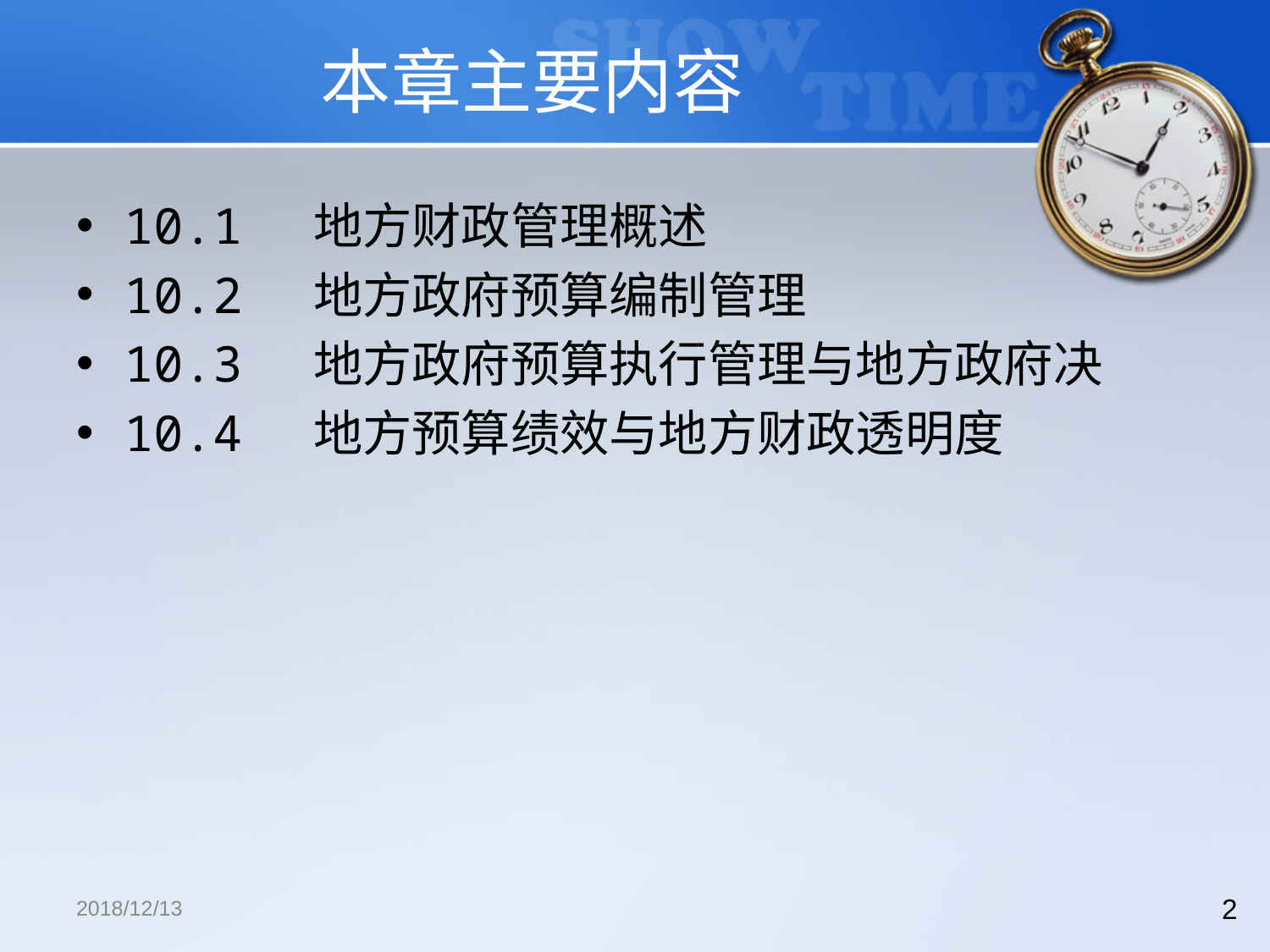

# 本章主要内容
10.1  地方财政管理概述
10.2  地方政府预算编制管理
10.3  地方政府预算执行管理与地方政府决
10.4  地方预算绩效与地方财政透明度
2018/12/13
2